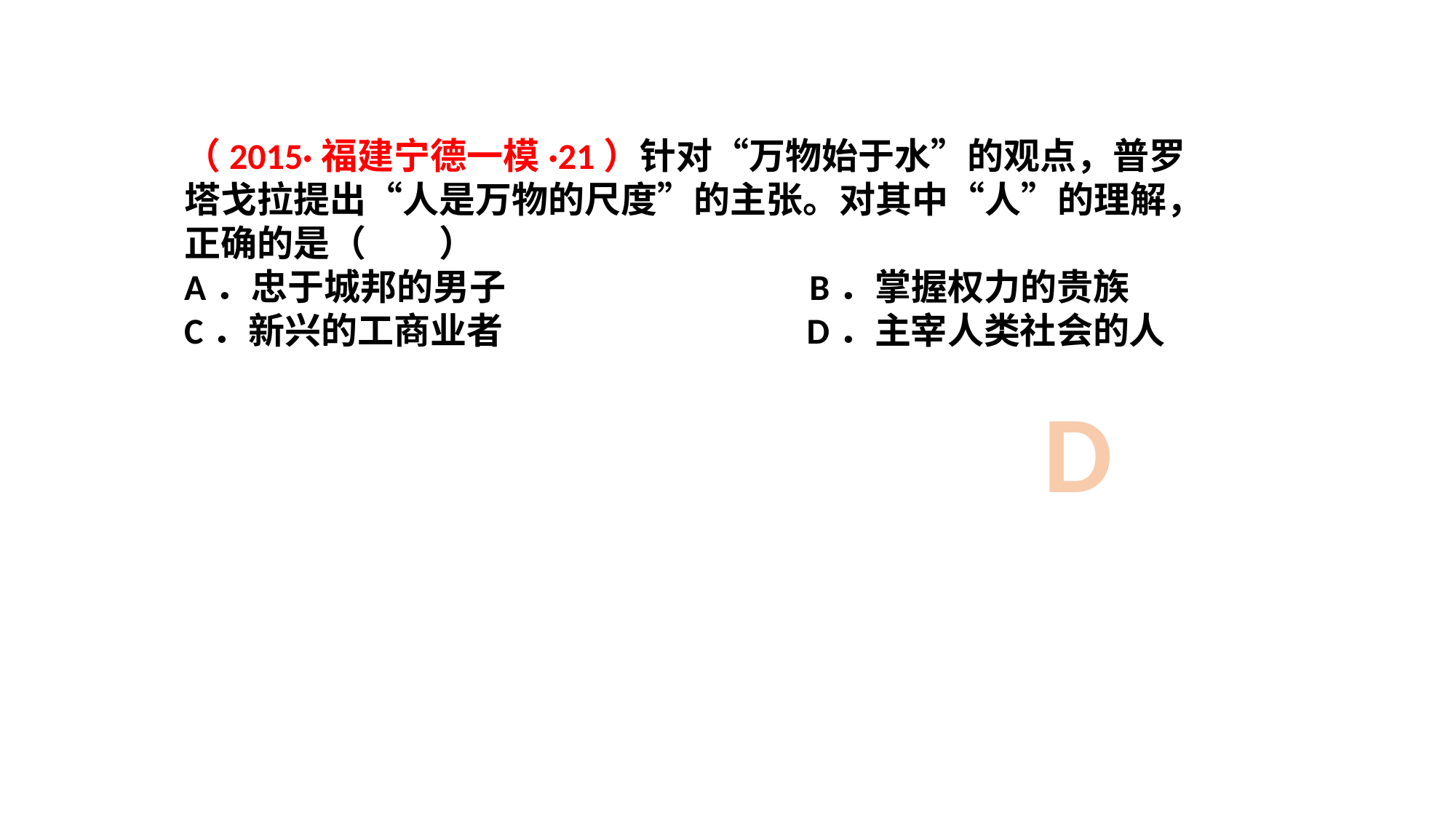

（2015·福建宁德一模·21）针对“万物始于水”的观点，普罗塔戈拉提出“人是万物的尺度”的主张。对其中“人”的理解，正确的是（　　）
A．忠于城邦的男子                                    B．掌握权力的贵族
C．新兴的工商业者                                    D．主宰人类社会的人

D